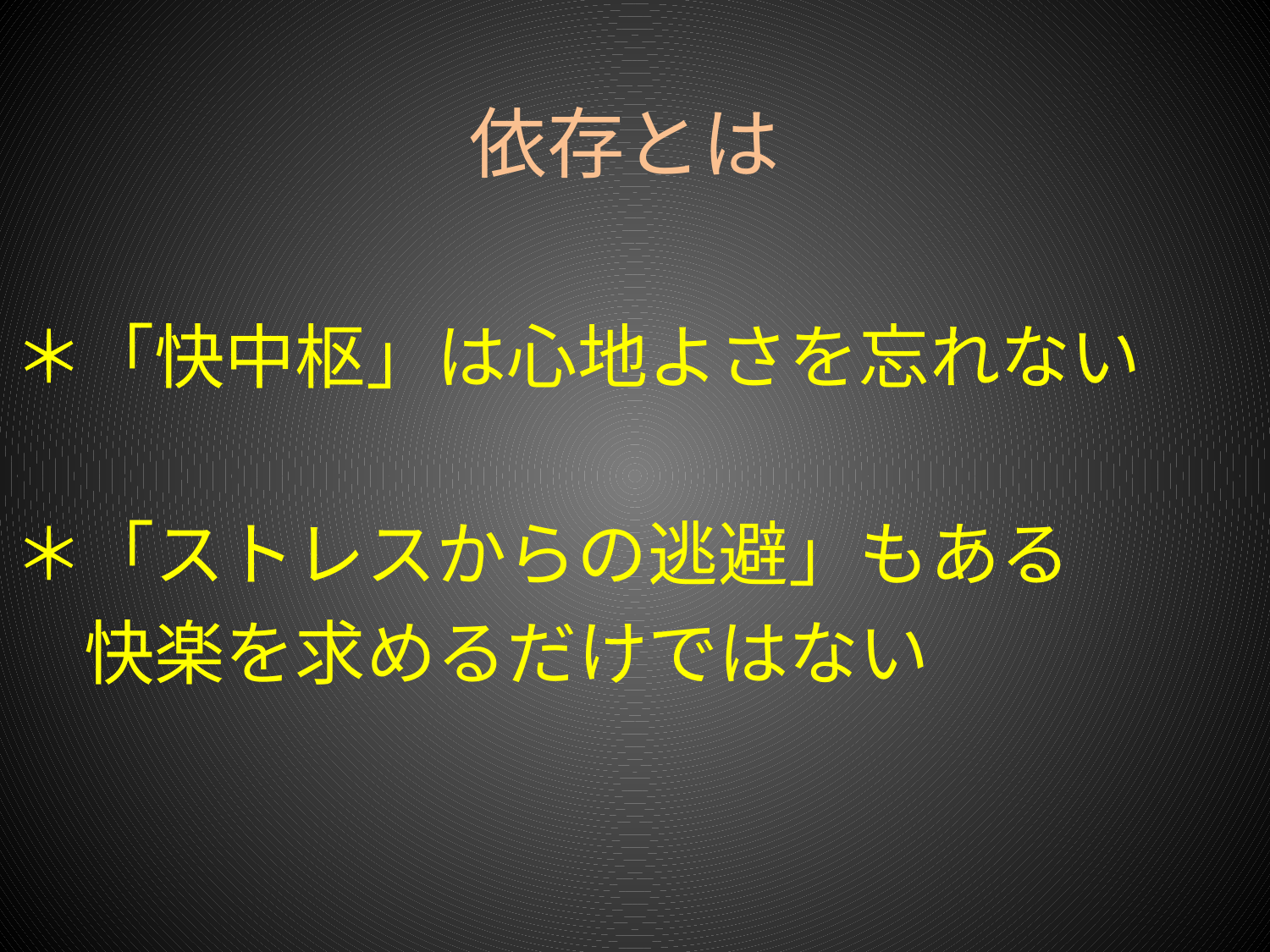

# 依存とは
＊「快中枢」は心地よさを忘れない

＊「ストレスからの逃避」もある
　快楽を求めるだけではない